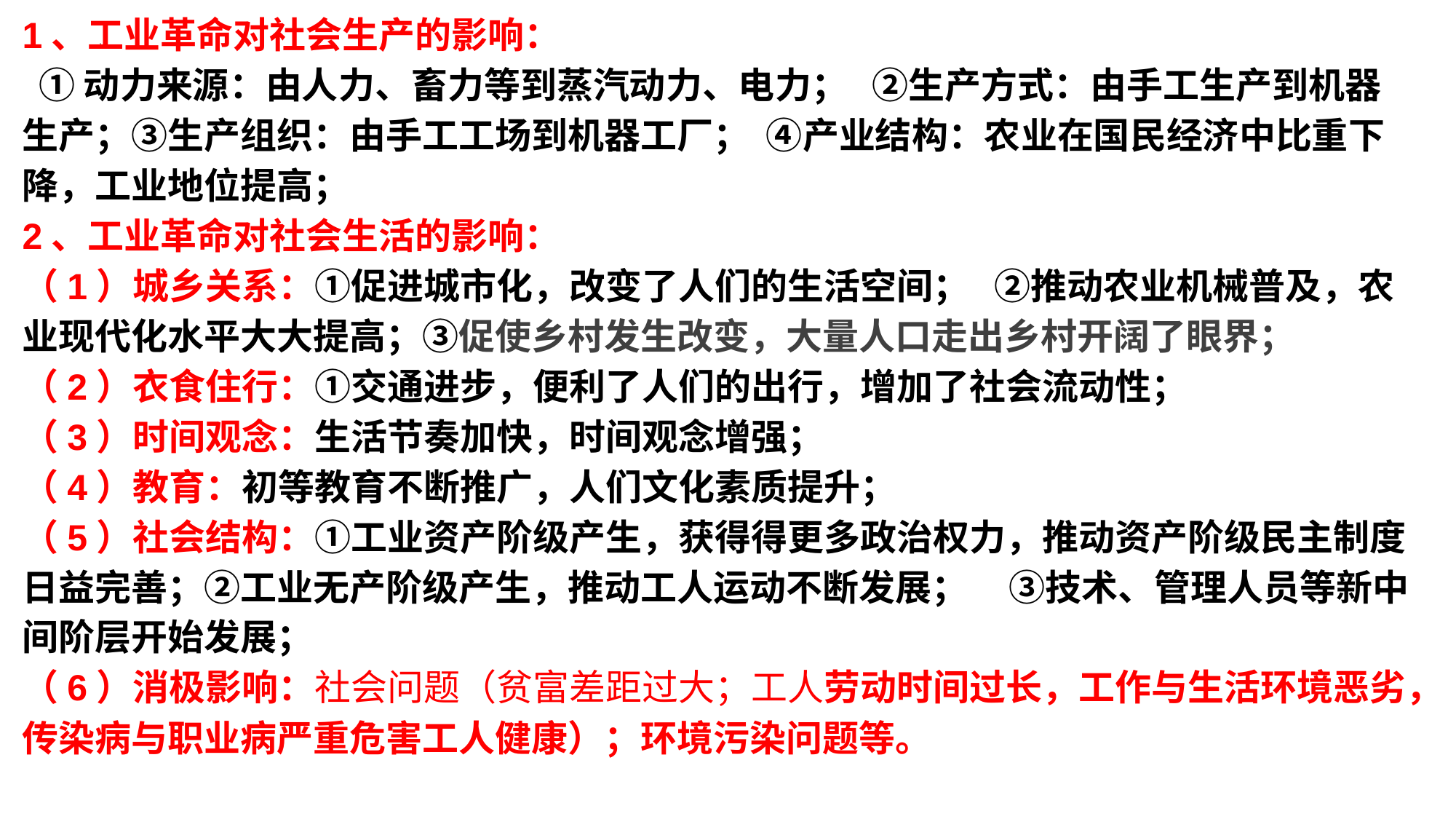

1、工业革命对社会生产的影响：
  ①动力来源：由人力、畜力等到蒸汽动力、电力；   ②生产方式：由手工生产到机器生产；③生产组织：由手工工场到机器工厂；  ④产业结构：农业在国民经济中比重下降，工业地位提高；
2、工业革命对社会生活的影响：
（1）城乡关系：①促进城市化，改变了人们的生活空间；   ②推动农业机械普及，农业现代化水平大大提高；③促使乡村发生改变，大量人口走出乡村开阔了眼界；
（2）衣食住行：①交通进步，便利了人们的出行，增加了社会流动性；
（3）时间观念：生活节奏加快，时间观念增强；
（4）教育：初等教育不断推广，人们文化素质提升；
（5）社会结构：①工业资产阶级产生，获得得更多政治权力，推动资产阶级民主制度日益完善；②工业无产阶级产生，推动工人运动不断发展；     ③技术、管理人员等新中间阶层开始发展；
（6）消极影响：社会问题（贫富差距过大；工人劳动时间过长，工作与生活环境恶劣，传染病与职业病严重危害工人健康）；环境污染问题等。